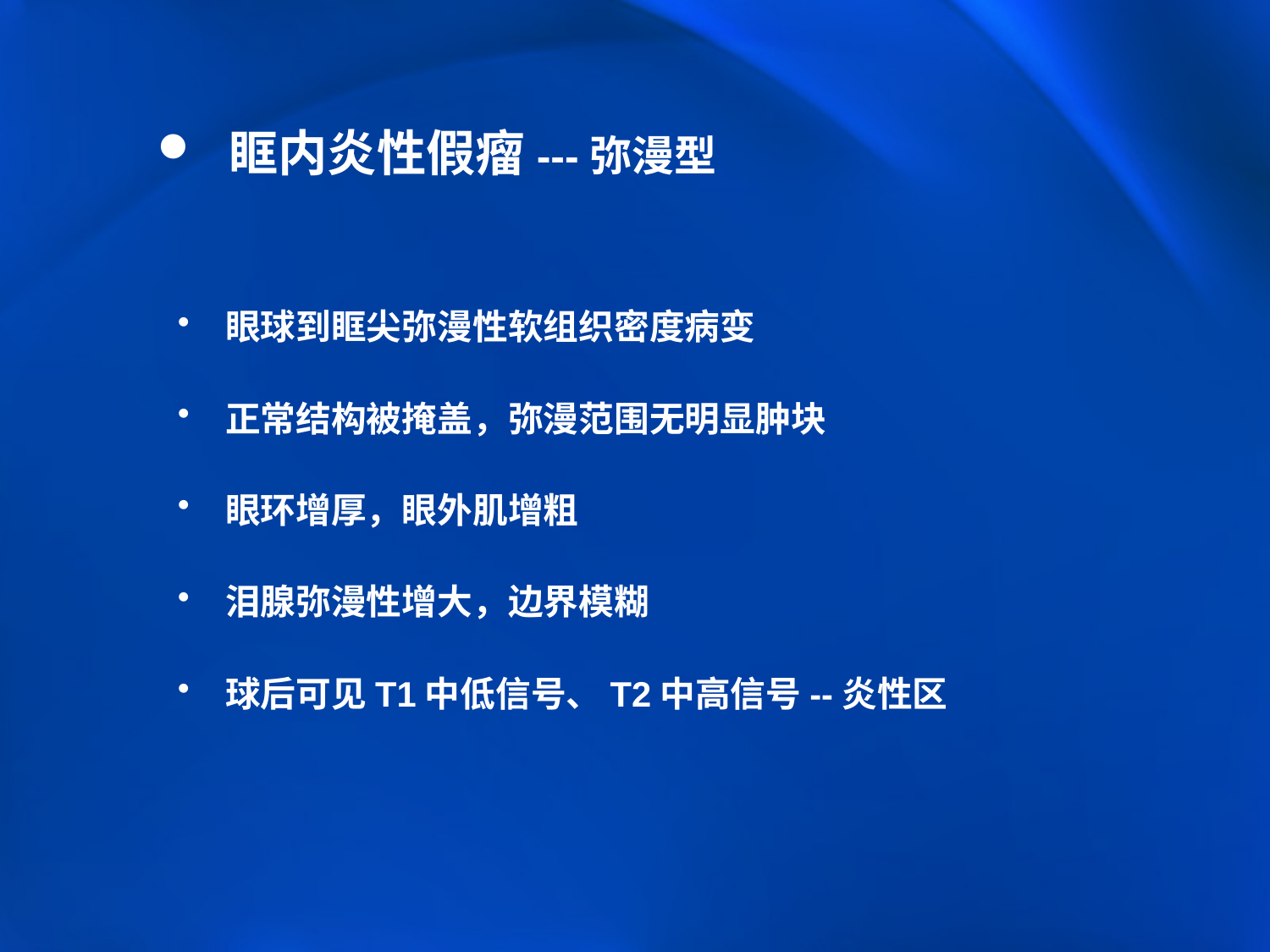

眶内炎性假瘤---弥漫型

眼球到眶尖弥漫性软组织密度病变
正常结构被掩盖，弥漫范围无明显肿块
眼环增厚，眼外肌增粗
泪腺弥漫性增大，边界模糊
球后可见T1中低信号、T2中高信号--炎性区